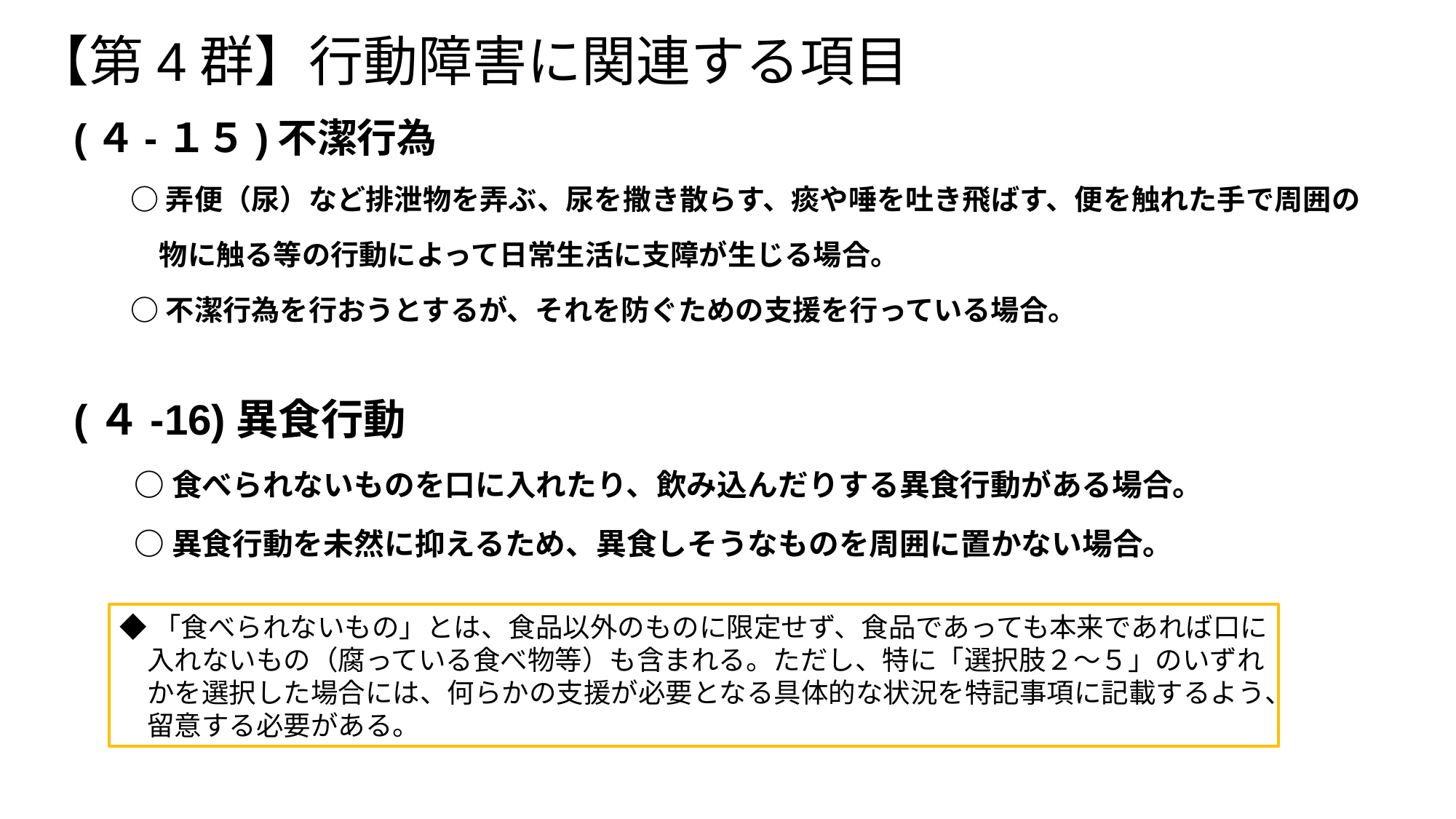

# 【第4群】行動障害に関連する項目
(４-１５)不潔行為
　　○ 弄便（尿）など排泄物を弄ぶ、尿を撒き散らす、痰や唾を吐き飛ばす、便を触れた手で周囲の
　　　物に触る等の行動によって日常生活に支障が生じる場合。
　　○ 不潔行為を行おうとするが、それを防ぐための支援を行っている場合。
(４-16)異食行動
　　○ 食べられないものを口に入れたり、飲み込んだりする異食行動がある場合。
　　○ 異食行動を未然に抑えるため、異食しそうなものを周囲に置かない場合。
◆「食べられないもの」とは、食品以外のものに限定せず、食品であっても本来であれば口に
　入れないもの（腐っている食べ物等）も含まれる。ただし、特に「選択肢２～５」のいずれ
　かを選択した場合には、何らかの支援が必要となる具体的な状況を特記事項に記載するよう、
　留意する必要がある。